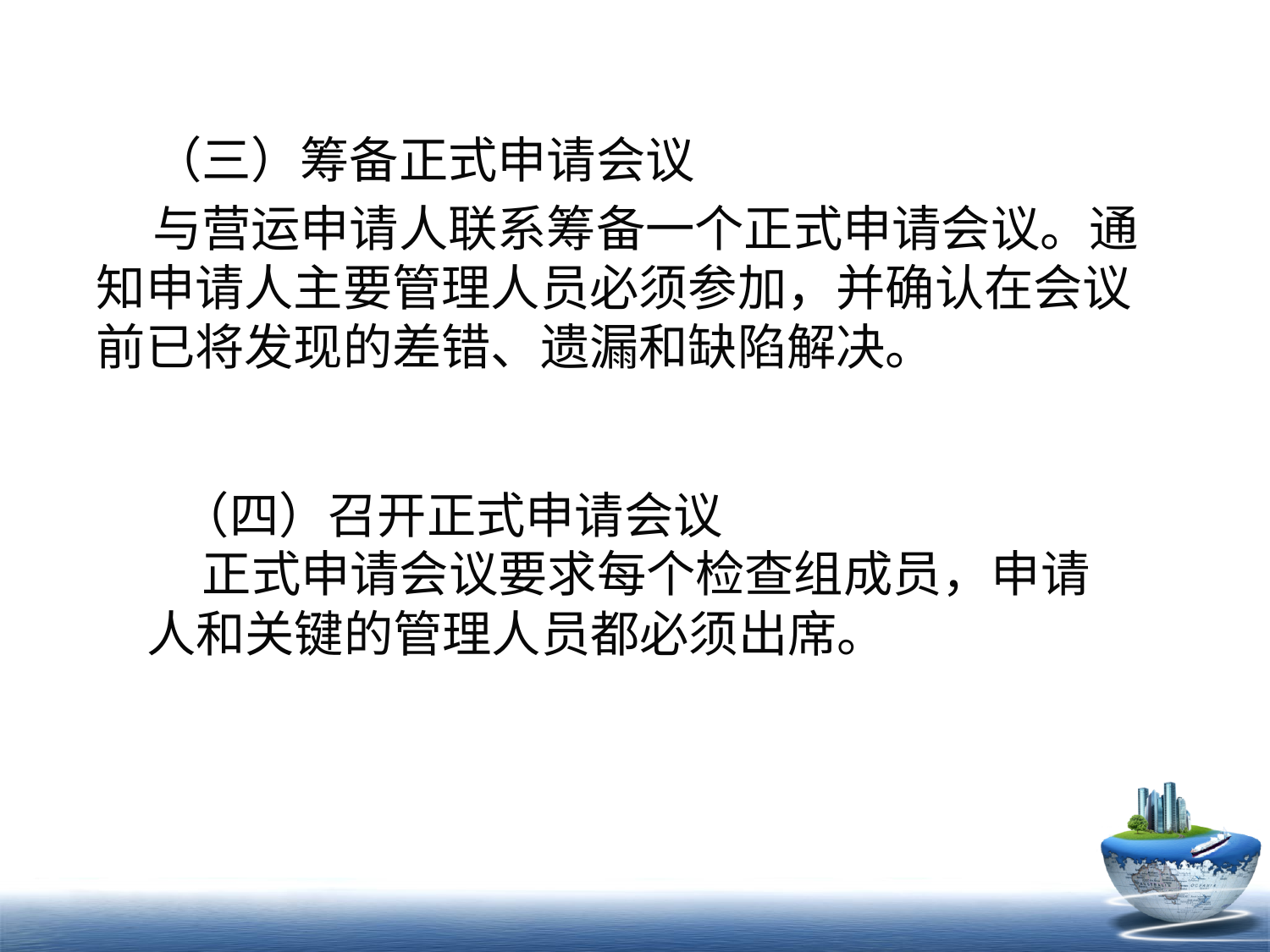

（三）筹备正式申请会议
    与营运申请人联系筹备一个正式申请会议。通知申请人主要管理人员必须参加，并确认在会议前已将发现的差错、遗漏和缺陷解决。
  （四）召开正式申请会议
    正式申请会议要求每个检查组成员，申请人和关键的管理人员都必须出席。